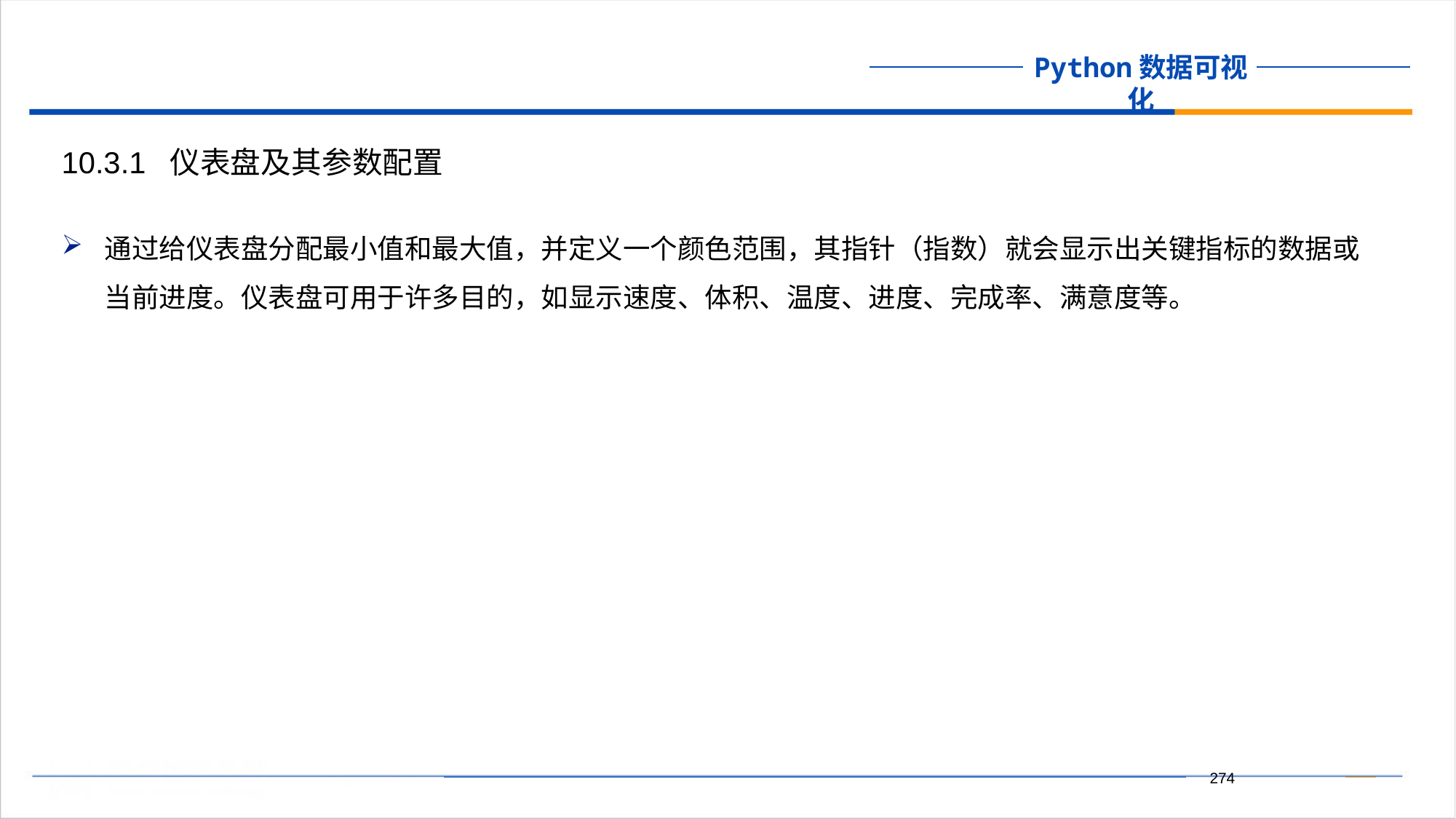

10.3.1  仪表盘及其参数配置
通过给仪表盘分配最小值和最大值，并定义一个颜色范围，其指针（指数）就会显示出关键指标的数据或当前进度。仪表盘可用于许多目的，如显示速度、体积、温度、进度、完成率、满意度等。